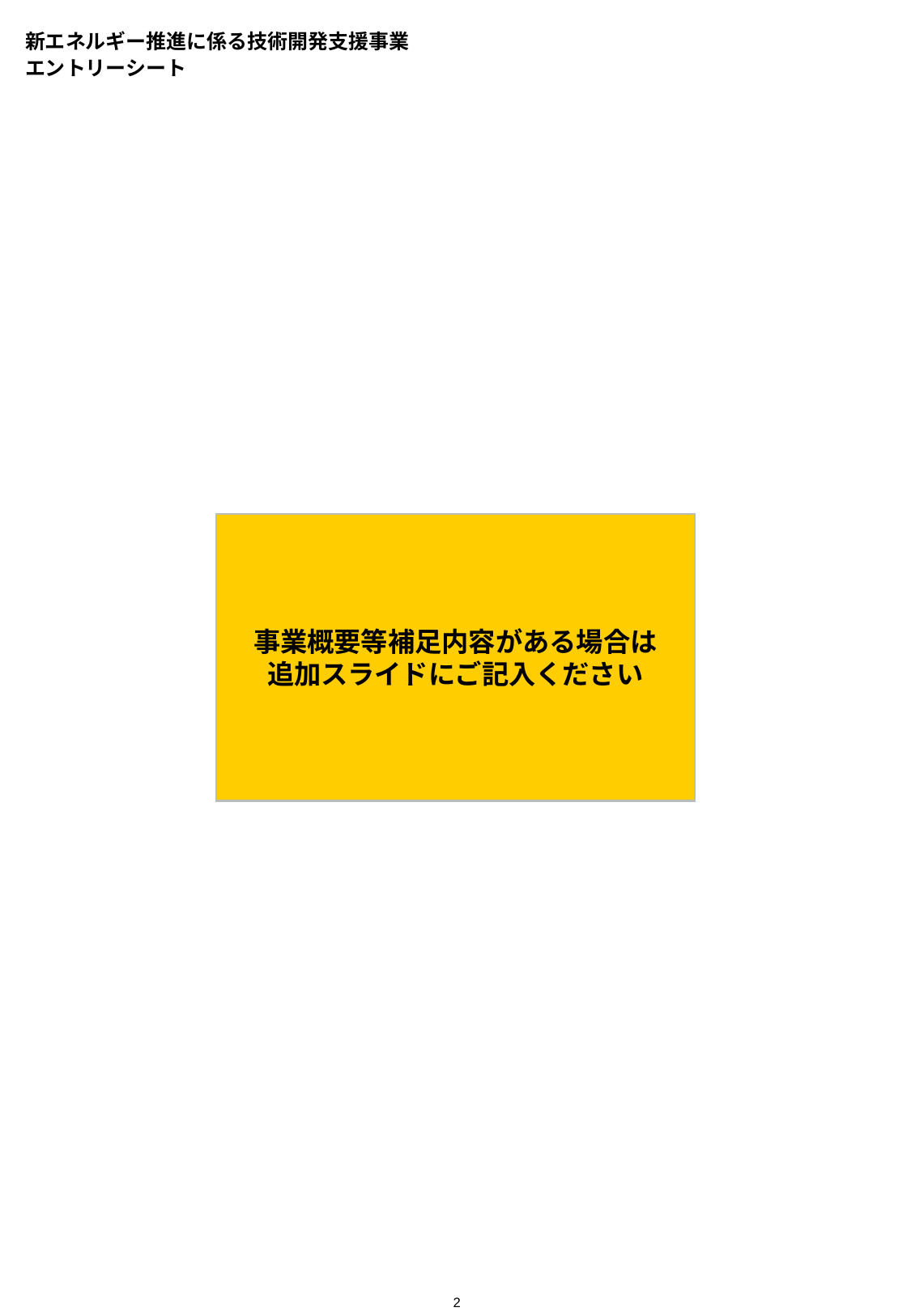

# 新エネルギー推進に係る技術開発支援事業 エントリーシート

事業概要等補足内容がある場合は
追加スライドにご記入ください
2